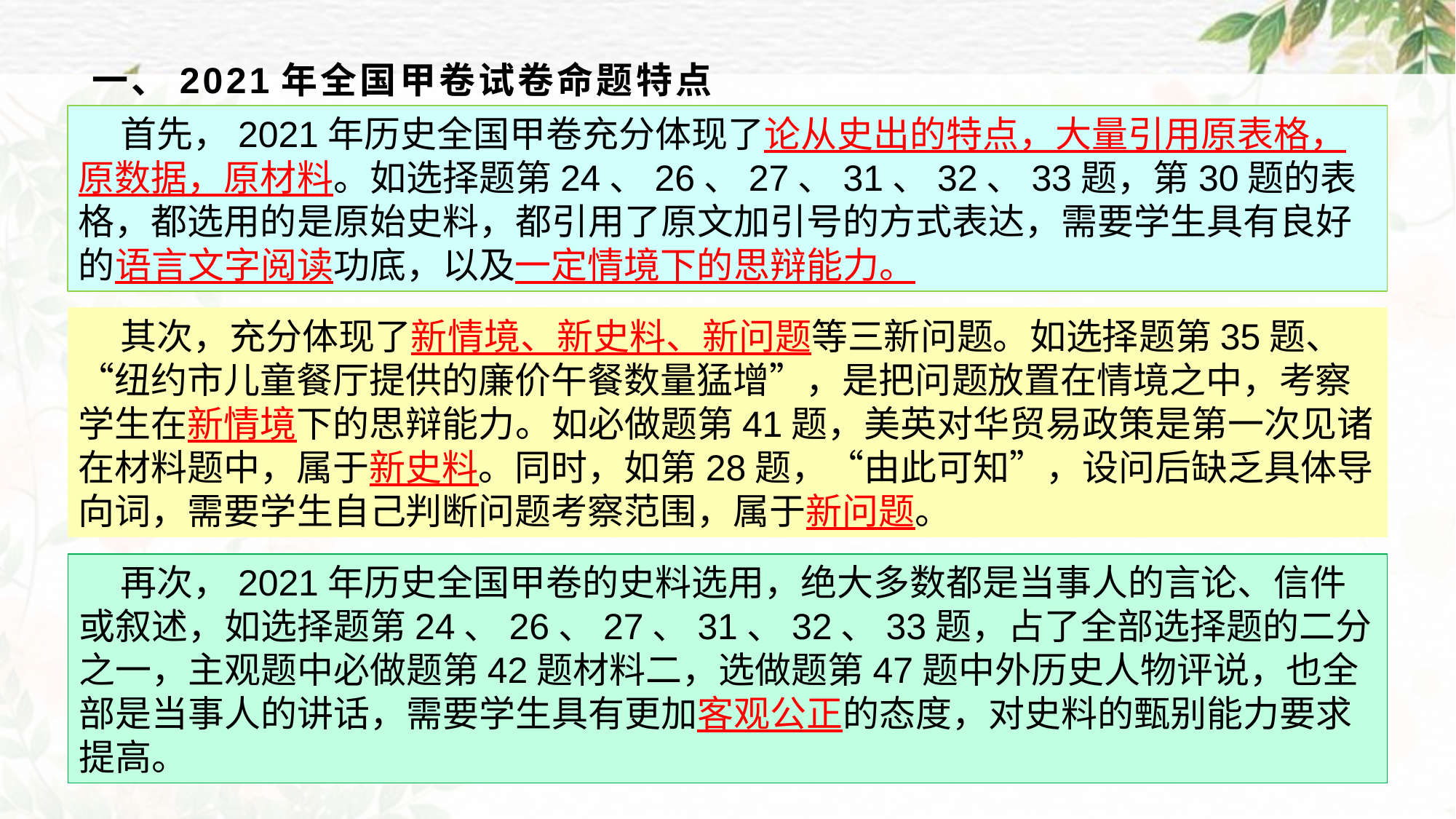

# 一、2021年全国甲卷试卷命题特点
    首先，2021年历史全国甲卷充分体现了论从史出的特点，大量引用原表格，原数据，原材料。如选择题第24、26、27、31、32、33题，第30题的表格，都选用的是原始史料，都引用了原文加引号的方式表达，需要学生具有良好的语言文字阅读功底，以及一定情境下的思辩能力。
    其次，充分体现了新情境、新史料、新问题等三新问题。如选择题第35题、“纽约市儿童餐厅提供的廉价午餐数量猛增”，是把问题放置在情境之中，考察学生在新情境下的思辩能力。如必做题第41题，美英对华贸易政策是第一次见诸在材料题中，属于新史料。同时，如第28题，“由此可知”，设问后缺乏具体导向词，需要学生自己判断问题考察范围，属于新问题。
    再次，2021年历史全国甲卷的史料选用，绝大多数都是当事人的言论、信件或叙述，如选择题第24、26、27、31、32、33题，占了全部选择题的二分之一，主观题中必做题第42题材料二，选做题第47题中外历史人物评说，也全部是当事人的讲话，需要学生具有更加客观公正的态度，对史料的甄别能力要求提高。